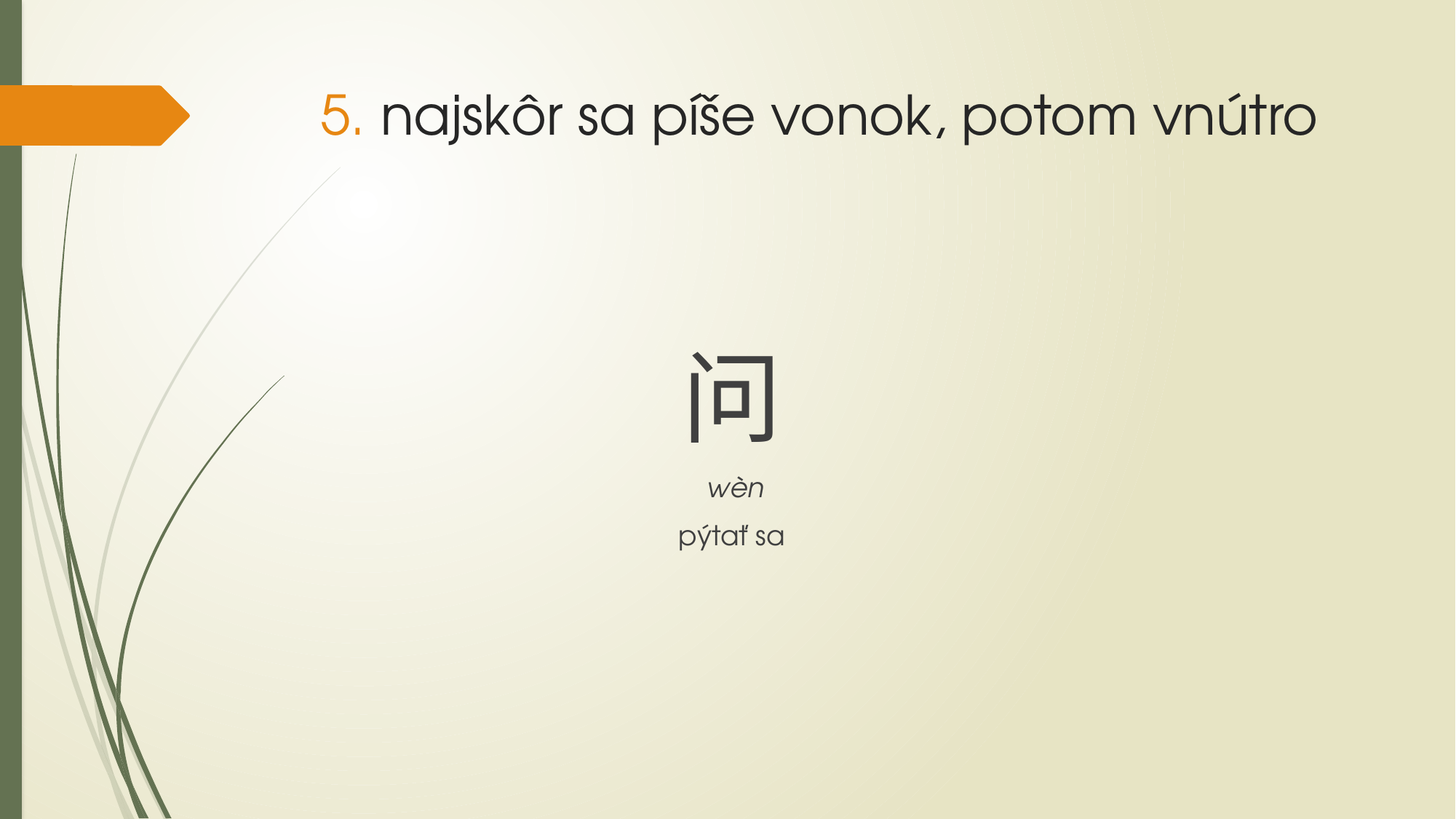

# 5. najskôr sa píše vonok, potom vnútro
问
 wèn
pýtať sa